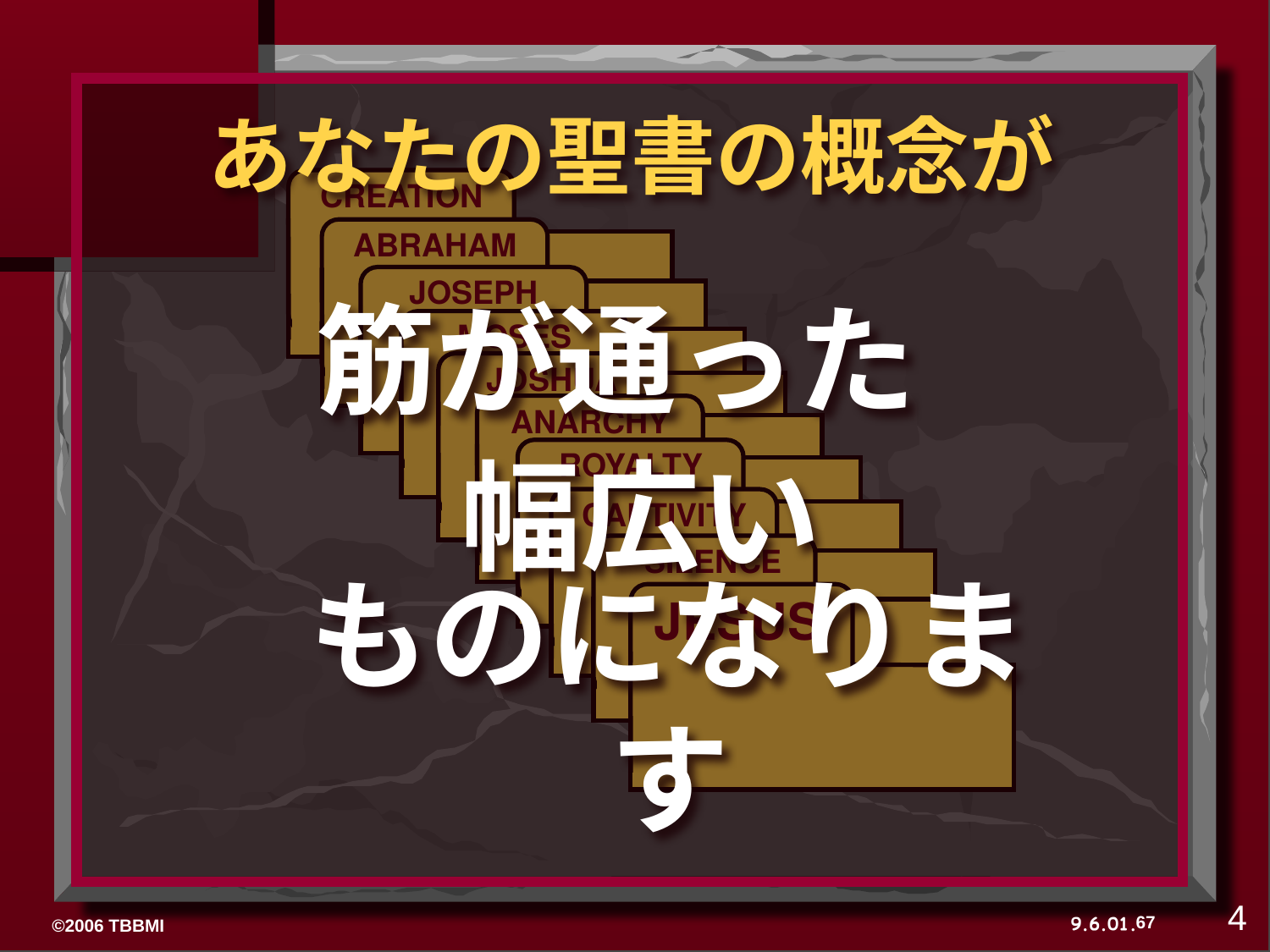

あなたの聖書の概念が

   CREATION

   ABRAHAM

   JOSEPH

筋が通った

   MOSES

   JOSHUA

   ANARCHY

幅広い

   ROYALTY

   CAPTIVITY

   SILENCE

JESUS

ものになります
4
67